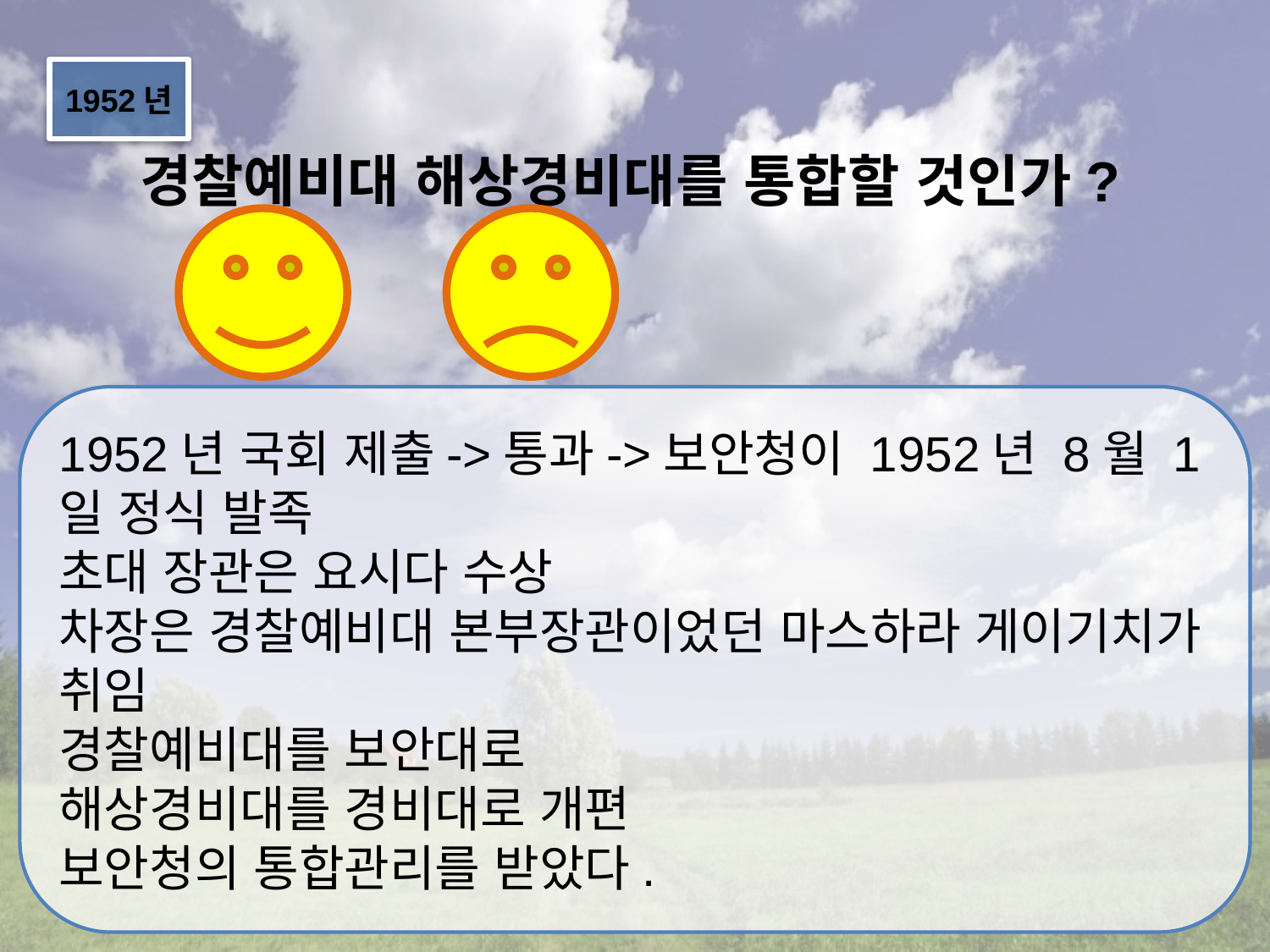

1952년
경찰예비대 해상경비대를 통합할 것인가?

1952년 국회 제출->통과->보안청이 1952년 8월 1일 정식 발족
초대 장관은 요시다 수상
차장은 경찰예비대 본부장관이었던 마스하라 게이기치가 취임
경찰예비대를 보안대로
해상경비대를 경비대로 개편
보안청의 통합관리를 받았다.